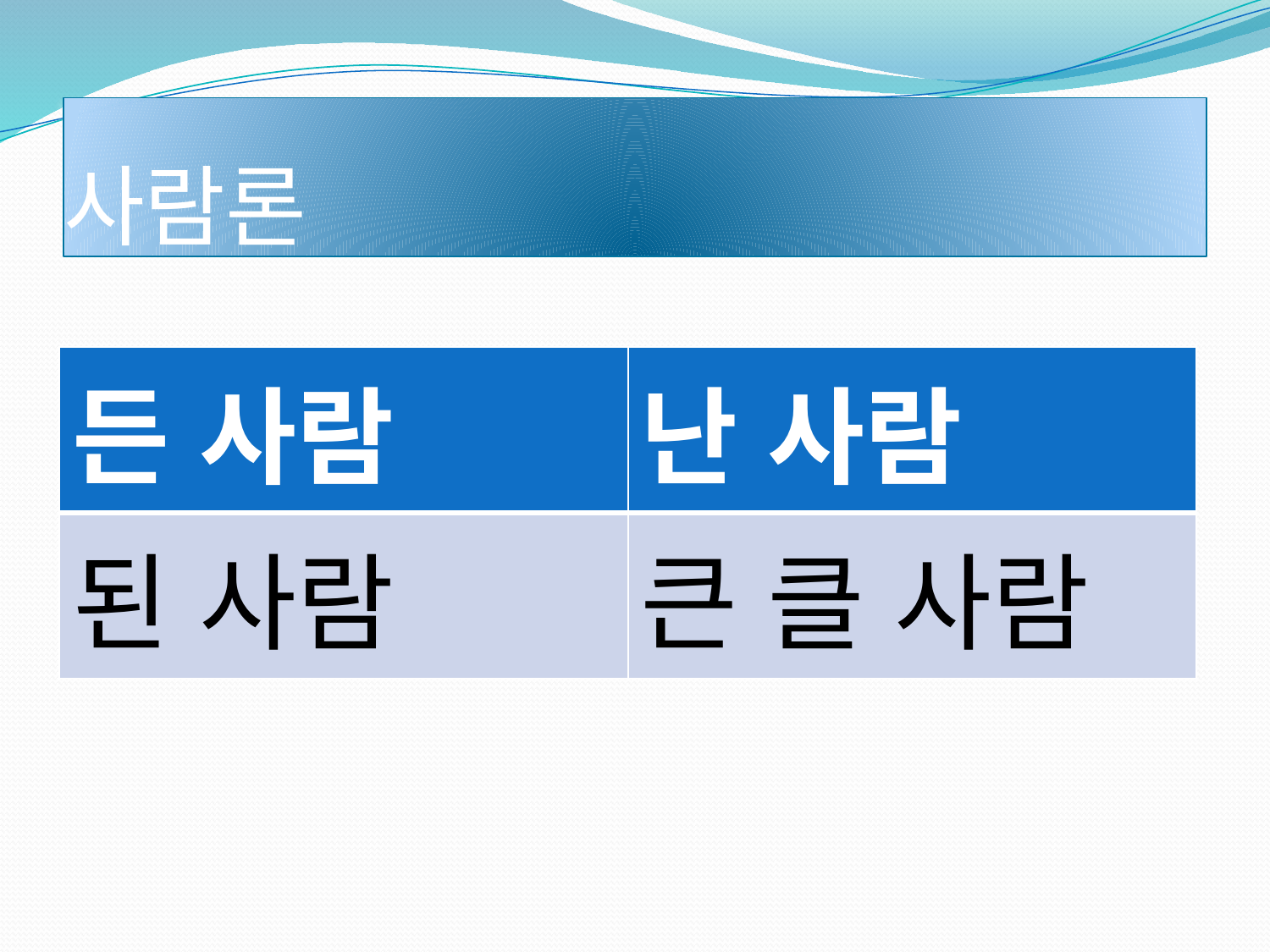

# 사람론
| 든 사람 | 난 사람 |
| --- | --- |
| 된 사람 | 큰 클 사람 |